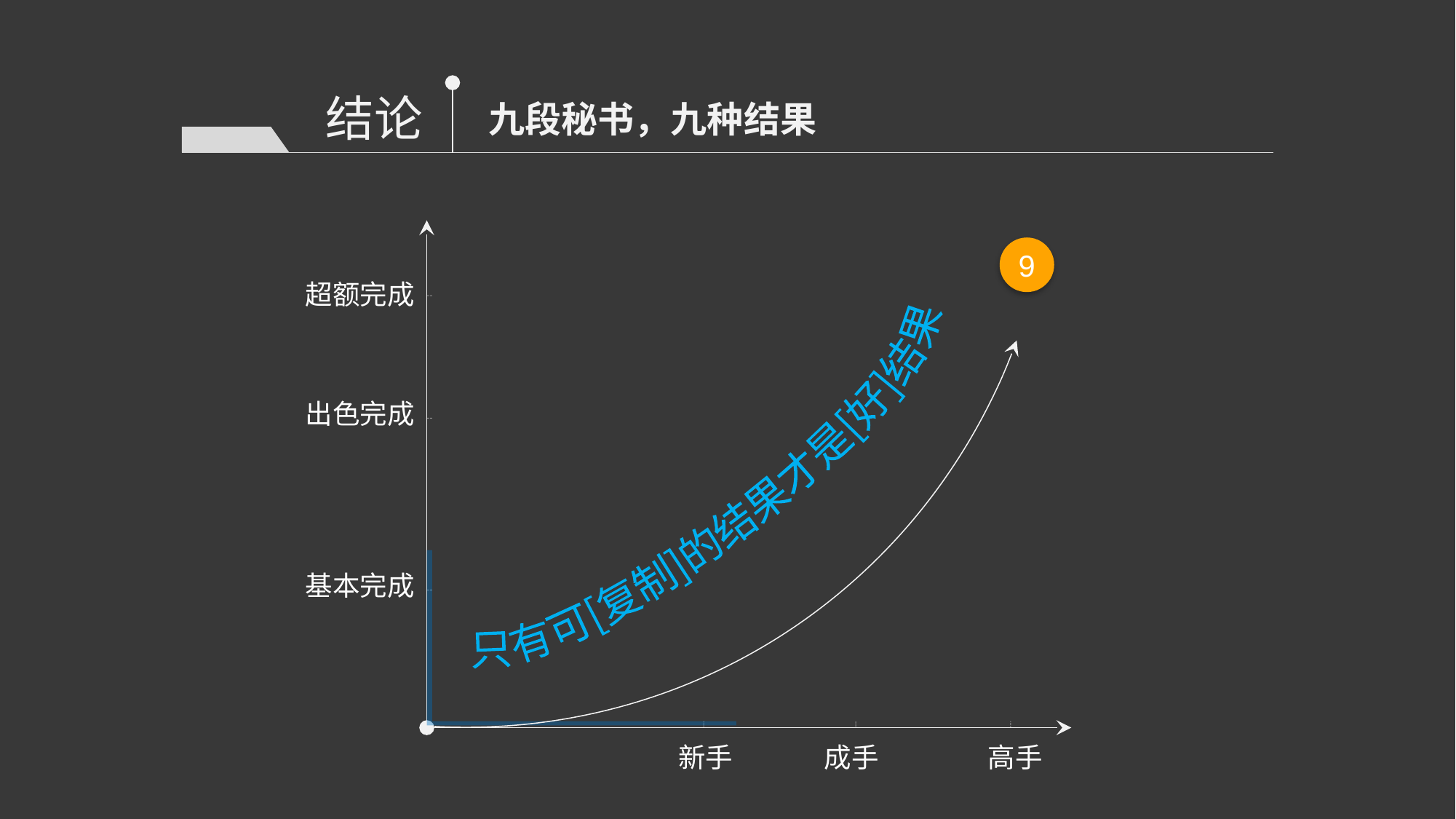

结论
九段秘书，九种结果

9
注重结果[绩效]

超额完成
9
8
7
出色完成
只有可[复制]的结果才是[好]结果
6
5
注重内容[过程]

基本完成
4
3
2
1
新手
成手
高手